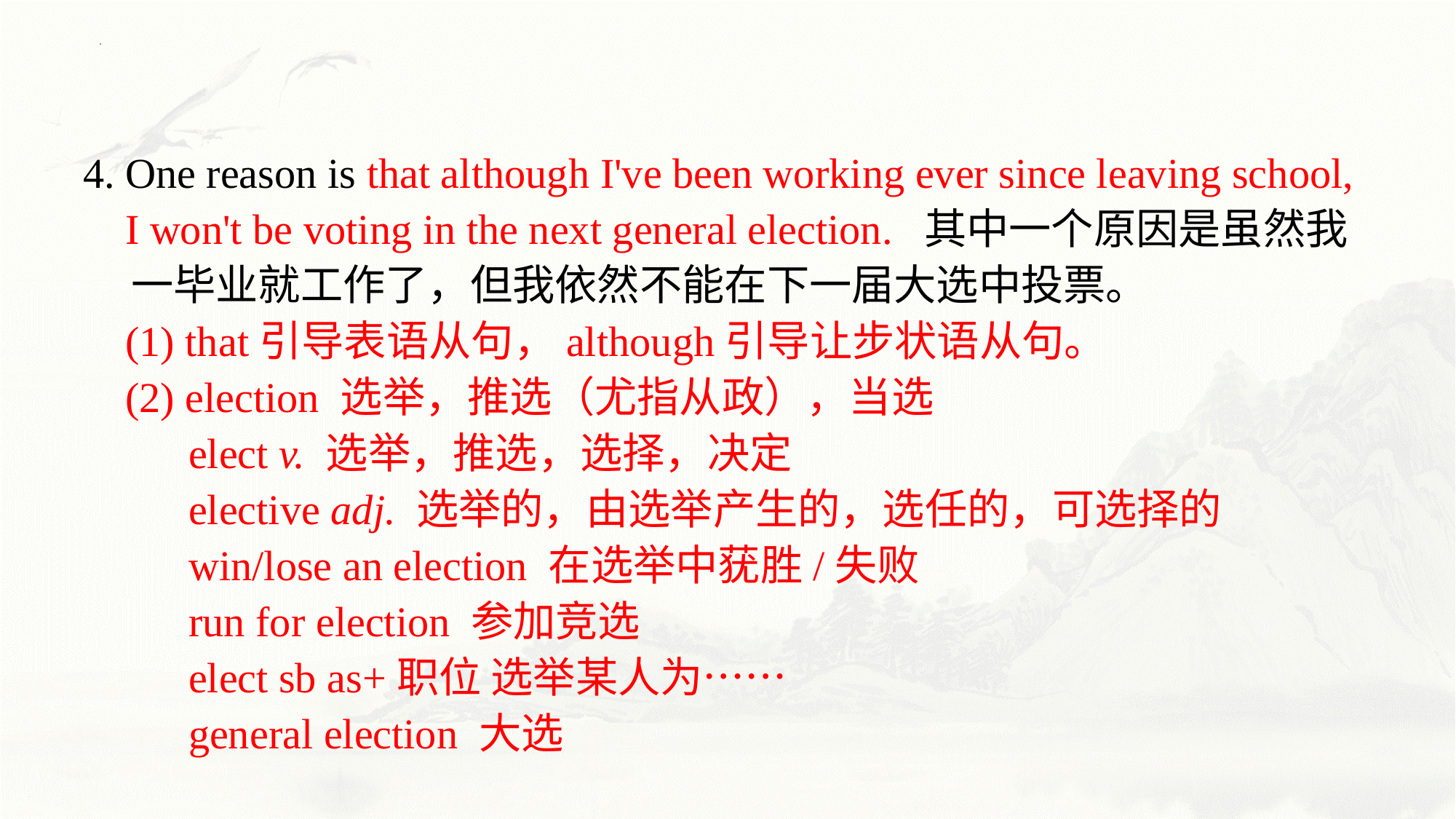

4. One reason is that although I've been working ever since leaving school,
    I won't be voting in the next general election.  其中一个原因是虽然我
    一毕业就工作了，但我依然不能在下一届大选中投票。
    (1) that引导表语从句，although引导让步状语从句。
    (2) election 选举，推选（尤指从政），当选
          elect v. 选举，推选，选择，决定
          elective adj. 选举的，由选举产生的，选任的，可选择的
          win/lose an election 在选举中莸胜/失败
          run for election 参加竞选
          elect sb as+职位 选举某人为……
          general election 大选